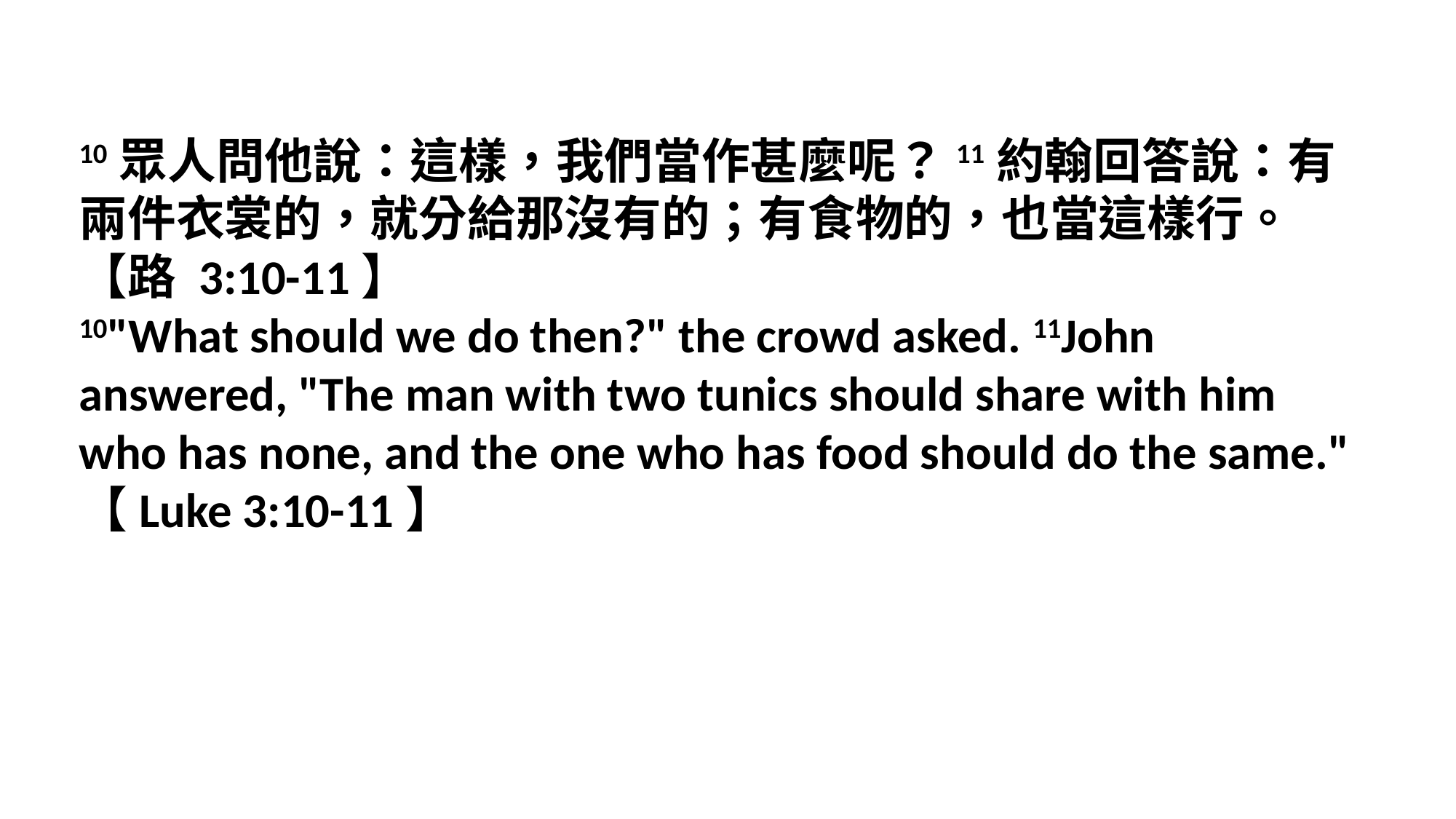

10眾人問他說：這樣，我們當作甚麼呢？11約翰回答說：有兩件衣裳的，就分給那沒有的；有食物的，也當這樣行。【路 3:10-11】
10"What should we do then?" the crowd asked. 11John answered, "The man with two tunics should share with him who has none, and the one who has food should do the same." 【Luke 3:10-11】